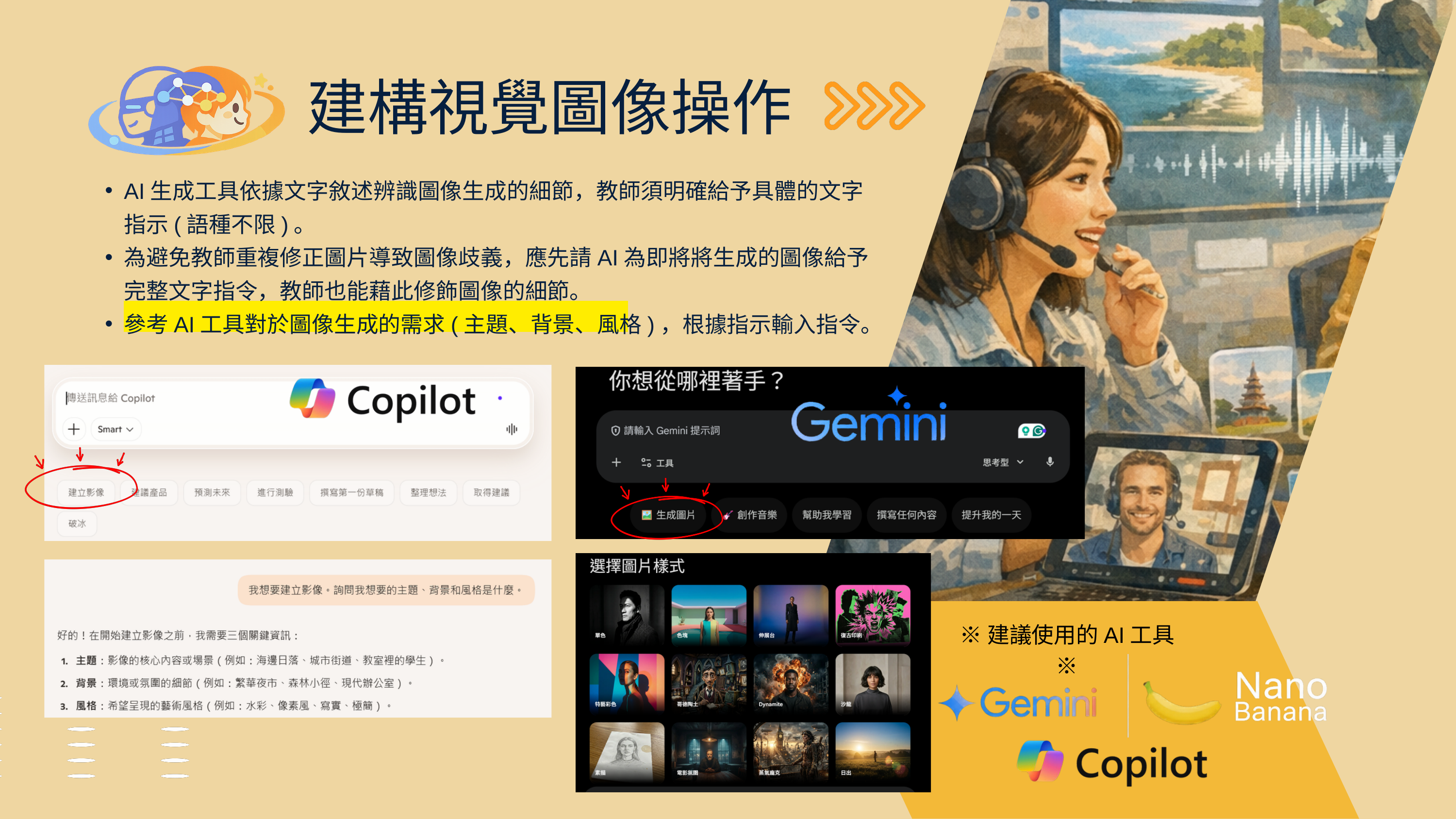

建構視覺圖像操作

AI生成工具依據文字敘述辨識圖像生成的細節，教師須明確給予具體的文字指示(語種不限)。
為避免教師重複修正圖片導致圖像歧義，應先請AI為即將將生成的圖像給予完整文字指令，教師也能藉此修飾圖像的細節。
參考AI工具對於圖像生成的需求(主題、背景、風格)，根據指示輸入指令。

※建議使用的AI工具※